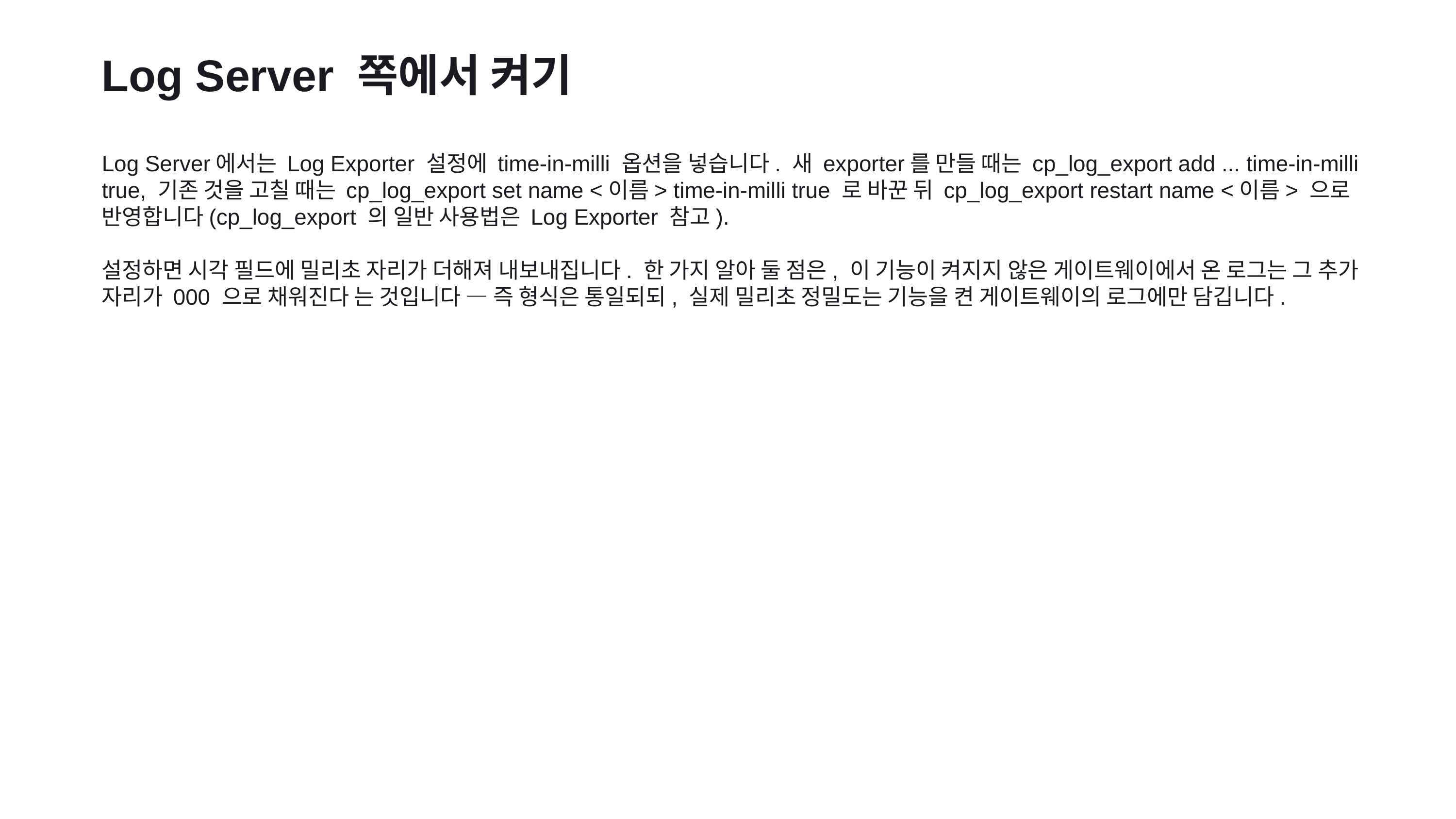

Log Server 쪽에서 켜기
Log Server에서는 Log Exporter 설정에 time-in-milli 옵션을 넣습니다. 새 exporter를 만들 때는 cp_log_export add ... time-in-milli true, 기존 것을 고칠 때는 cp_log_export set name <이름> time-in-milli true 로 바꾼 뒤 cp_log_export restart name <이름> 으로 반영합니다(cp_log_export 의 일반 사용법은 Log Exporter 참고).

설정하면 시각 필드에 밀리초 자리가 더해져 내보내집니다. 한 가지 알아 둘 점은, 이 기능이 켜지지 않은 게이트웨이에서 온 로그는 그 추가 자리가 000 으로 채워진다 는 것입니다 — 즉 형식은 통일되되, 실제 밀리초 정밀도는 기능을 켠 게이트웨이의 로그에만 담깁니다.